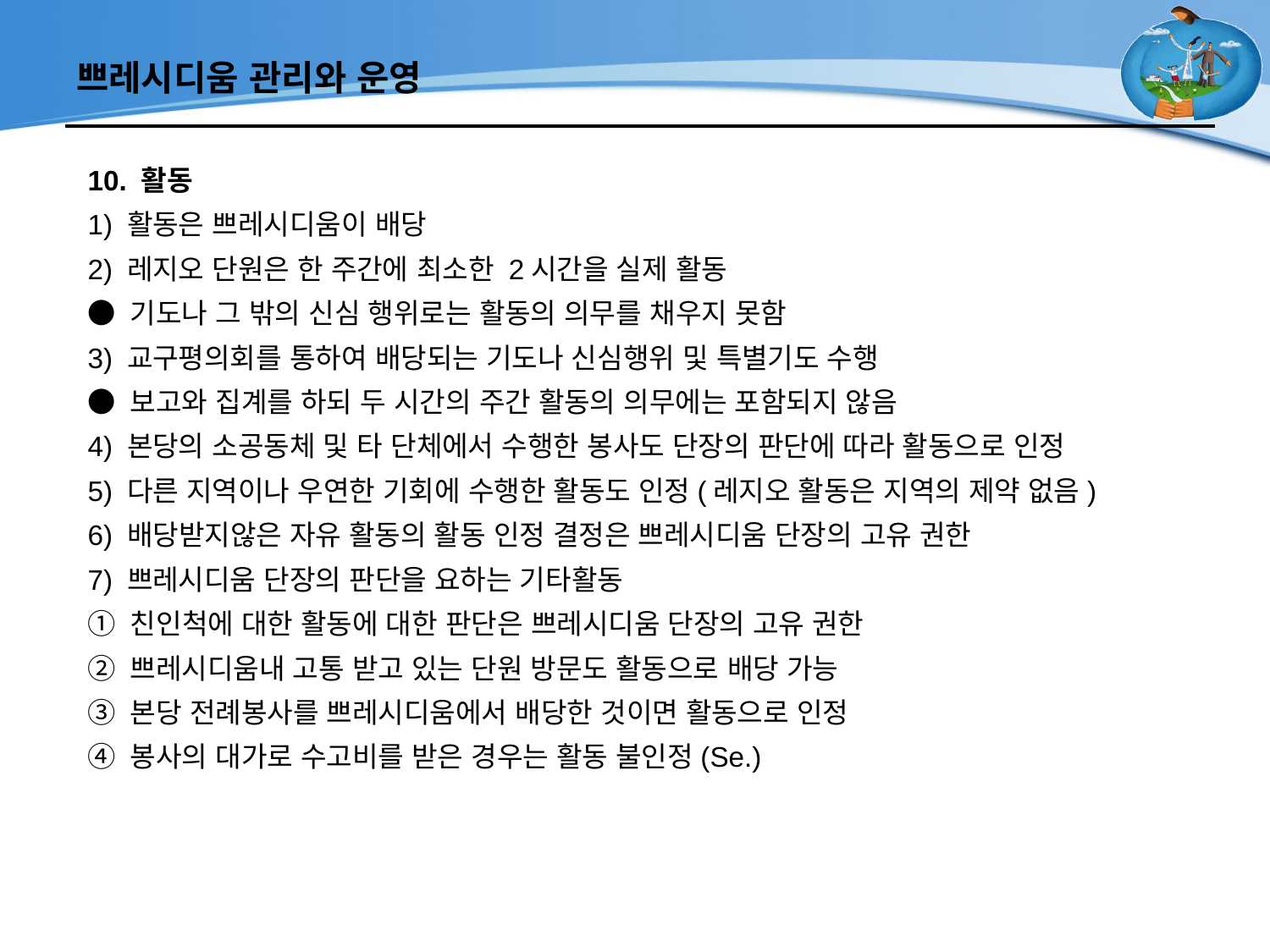

# 쁘레시디움 관리와 운영
10. 활동
1) 활동은 쁘레시디움이 배당
2) 레지오 단원은 한 주간에 최소한 2시간을 실제 활동
● 기도나 그 밖의 신심 행위로는 활동의 의무를 채우지 못함
3) 교구평의회를 통하여 배당되는 기도나 신심행위 및 특별기도 수행
● 보고와 집계를 하되 두 시간의 주간 활동의 의무에는 포함되지 않음
4) 본당의 소공동체 및 타 단체에서 수행한 봉사도 단장의 판단에 따라 활동으로 인정
5) 다른 지역이나 우연한 기회에 수행한 활동도 인정(레지오 활동은 지역의 제약 없음)
6) 배당받지않은 자유 활동의 활동 인정 결정은 쁘레시디움 단장의 고유 권한
7) 쁘레시디움 단장의 판단을 요하는 기타활동
① 친인척에 대한 활동에 대한 판단은 쁘레시디움 단장의 고유 권한
② 쁘레시디움내 고통 받고 있는 단원 방문도 활동으로 배당 가능
③ 본당 전례봉사를 쁘레시디움에서 배당한 것이면 활동으로 인정
④ 봉사의 대가로 수고비를 받은 경우는 활동 불인정(Se.)